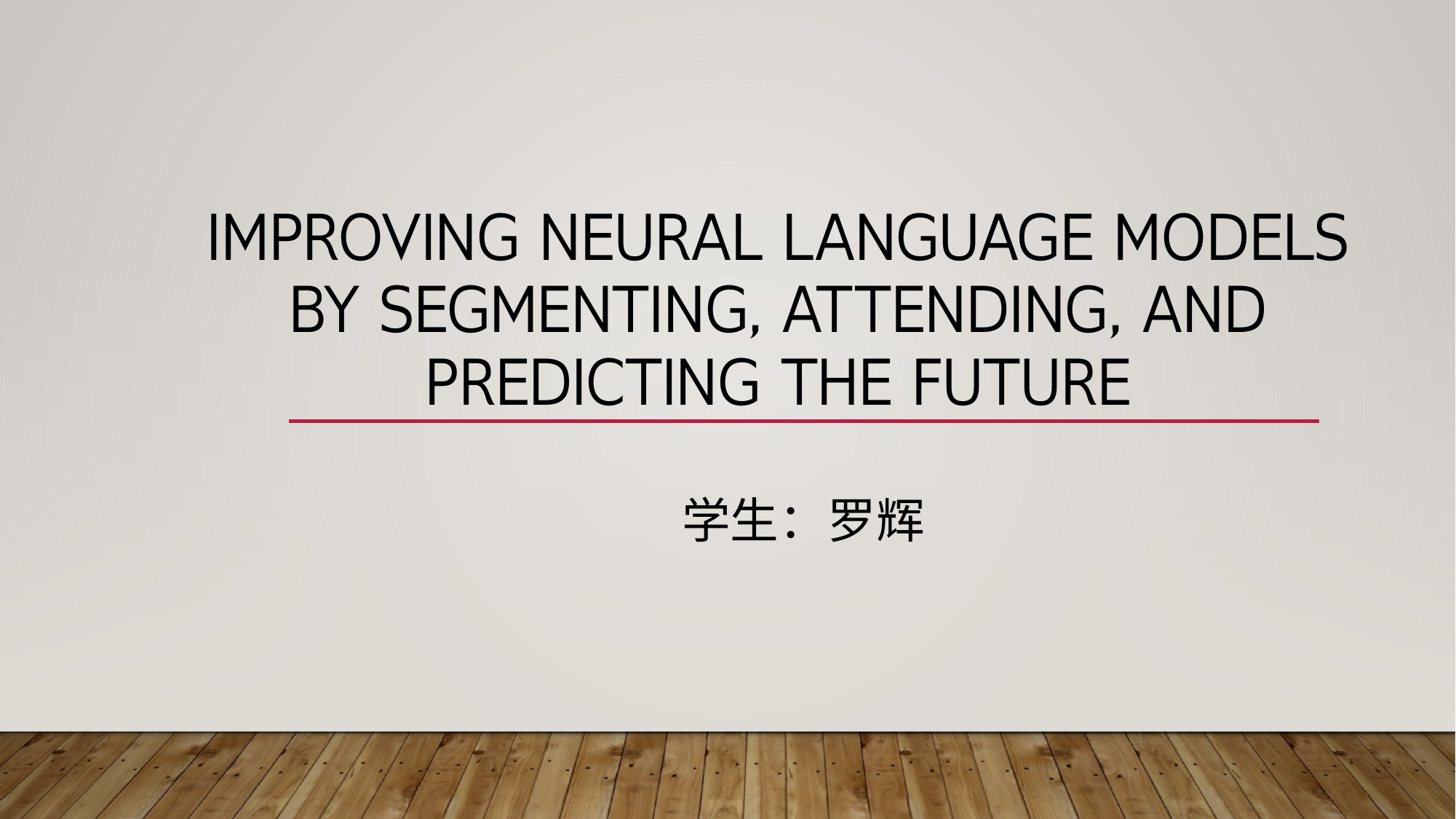

# Improving Neural Language Models by Segmenting, Attending, and Predicting the Future
学生：罗辉